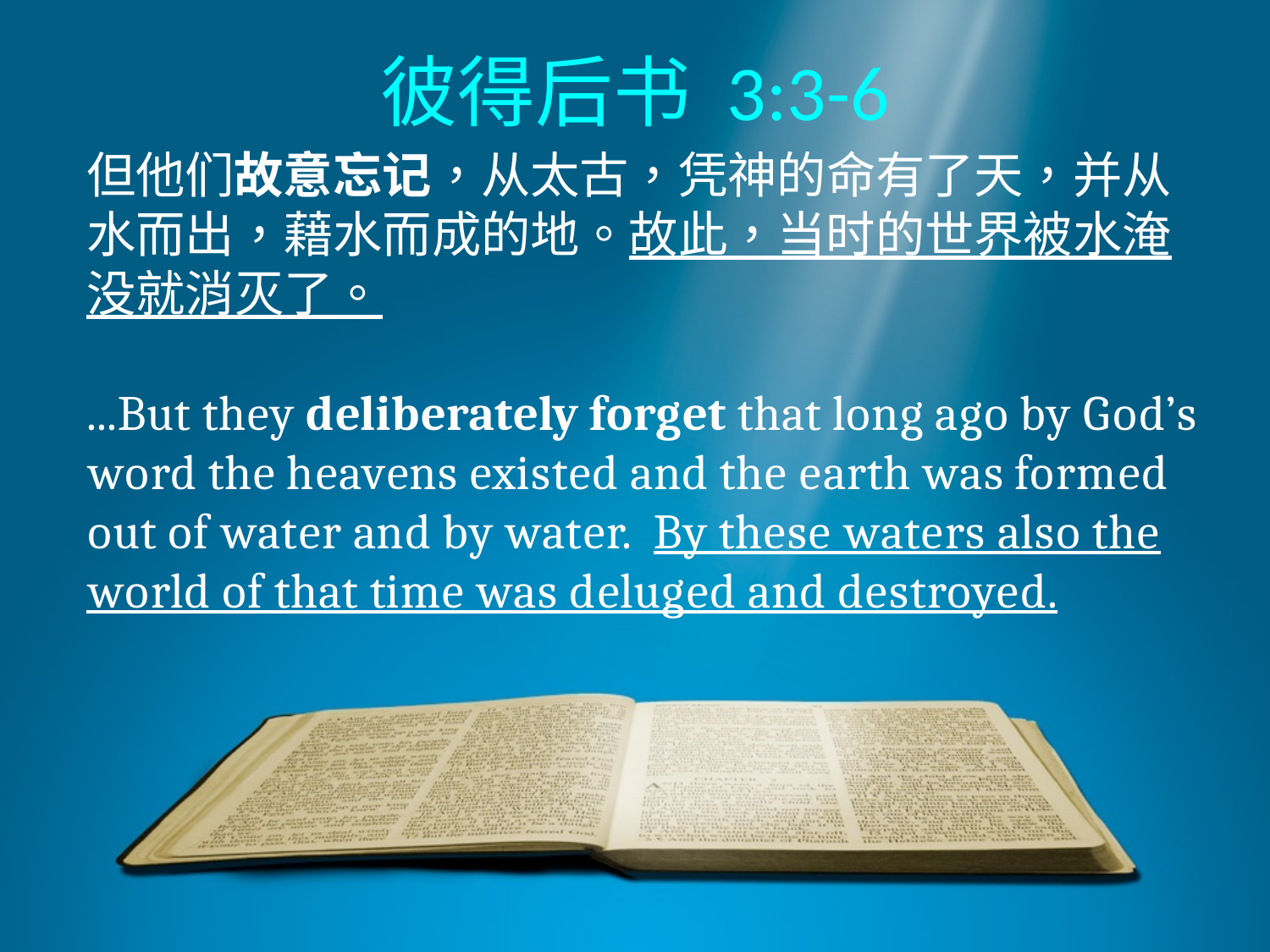

# 彼得后书 3:3-6
但他们故意忘记，从太古，凭神的命有了天，并从水而出，藉水而成的地。故此，当时的世界被水淹没就消灭了。

...But they deliberately forget that long ago by God’s word the heavens existed and the earth was formed out of water and by water.  By these waters also the world of that time was deluged and destroyed.